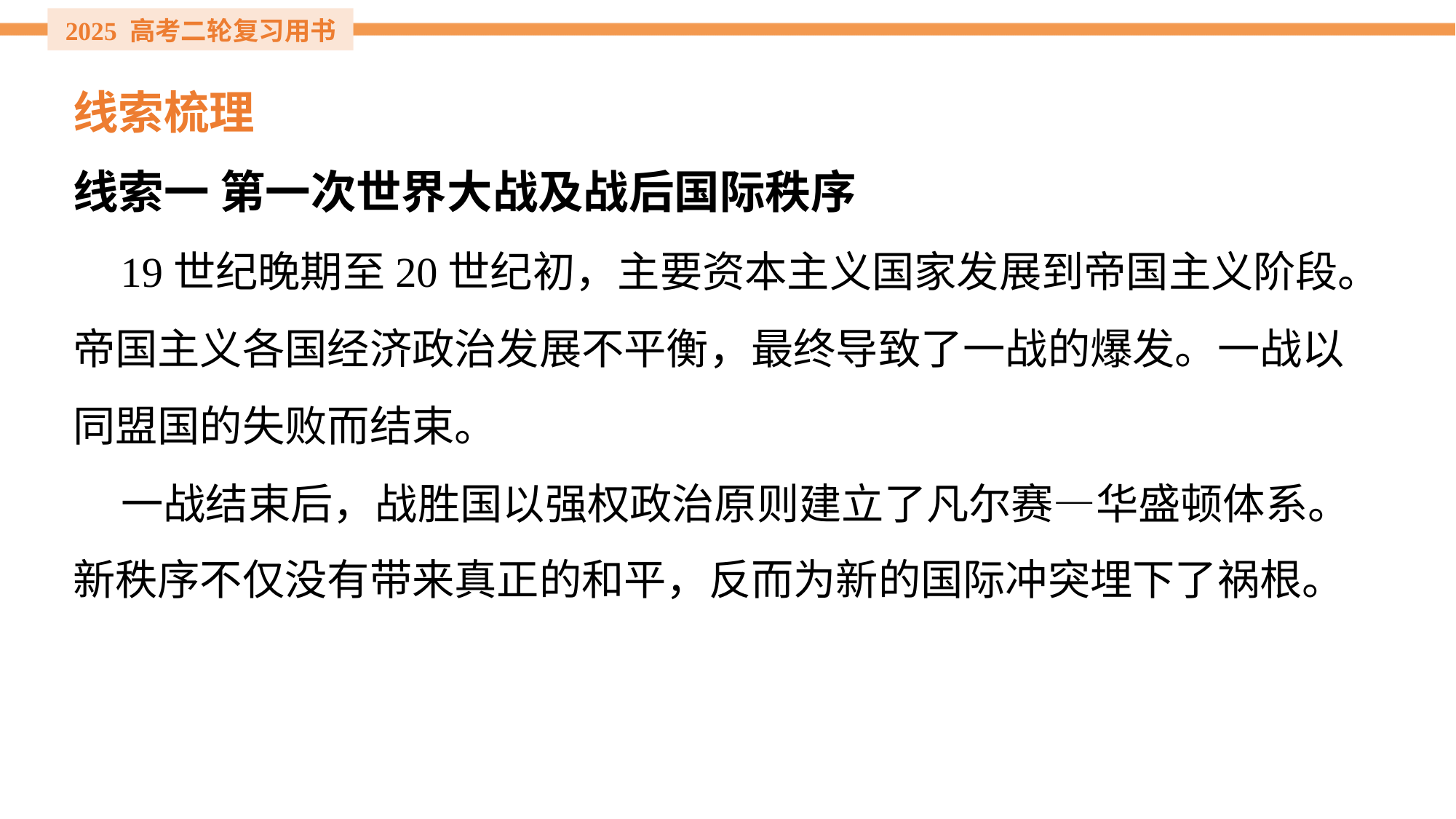

线索梳理
线索一 第一次世界大战及战后国际秩序
    19世纪晚期至20世纪初，主要资本主义国家发展到帝国主义阶段。
帝国主义各国经济政治发展不平衡，最终导致了一战的爆发。一战以
同盟国的失败而结束。
    一战结束后，战胜国以强权政治原则建立了凡尔赛—华盛顿体系。
新秩序不仅没有带来真正的和平，反而为新的国际冲突埋下了祸根。